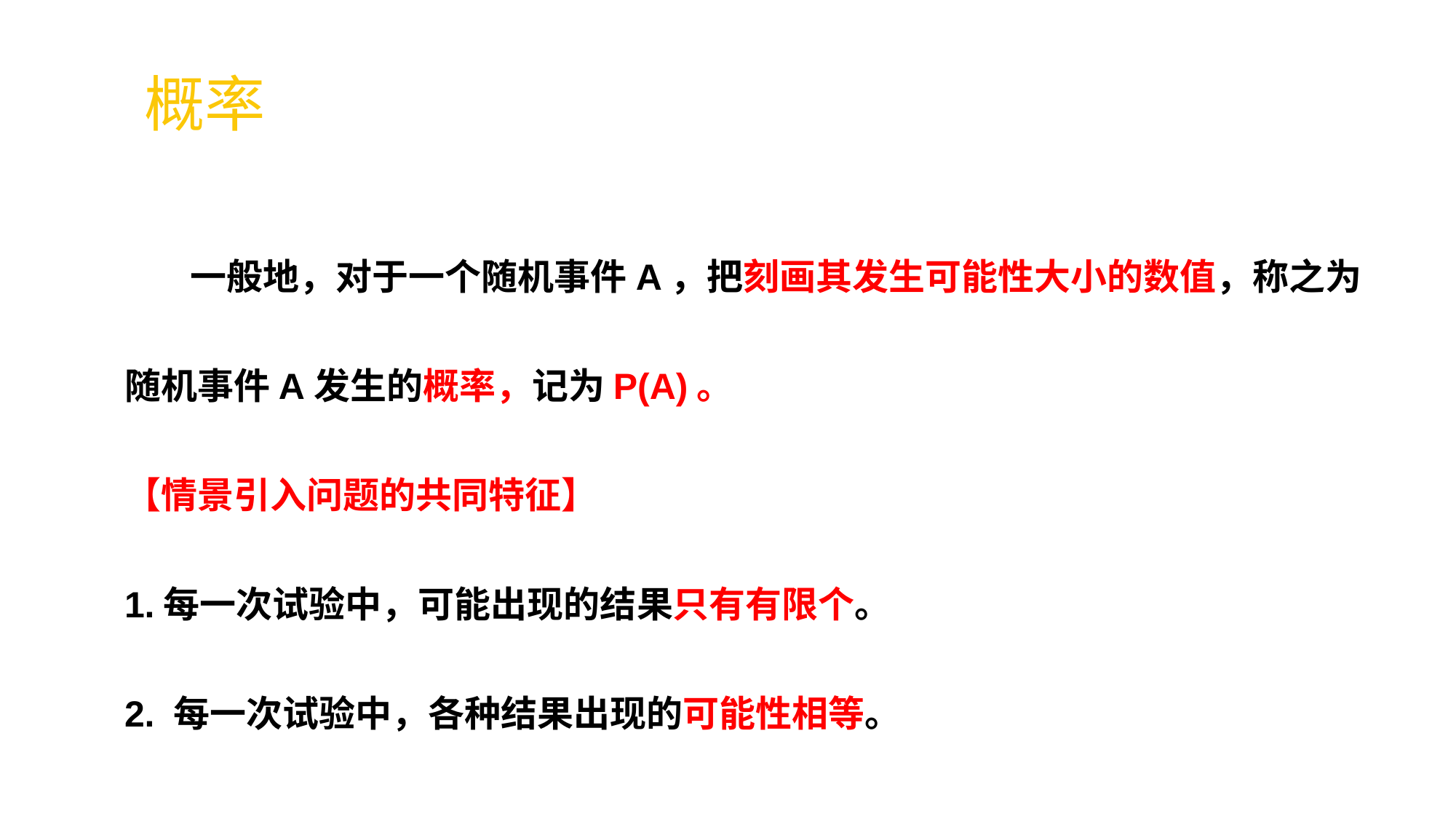

概率
       一般地，对于一个随机事件A，把刻画其发生可能性大小的数值，称之为随机事件A发生的概率，记为P(A)。
【情景引入问题的共同特征】
1.每一次试验中，可能出现的结果只有有限个。
2. 每一次试验中，各种结果出现的可能性相等。